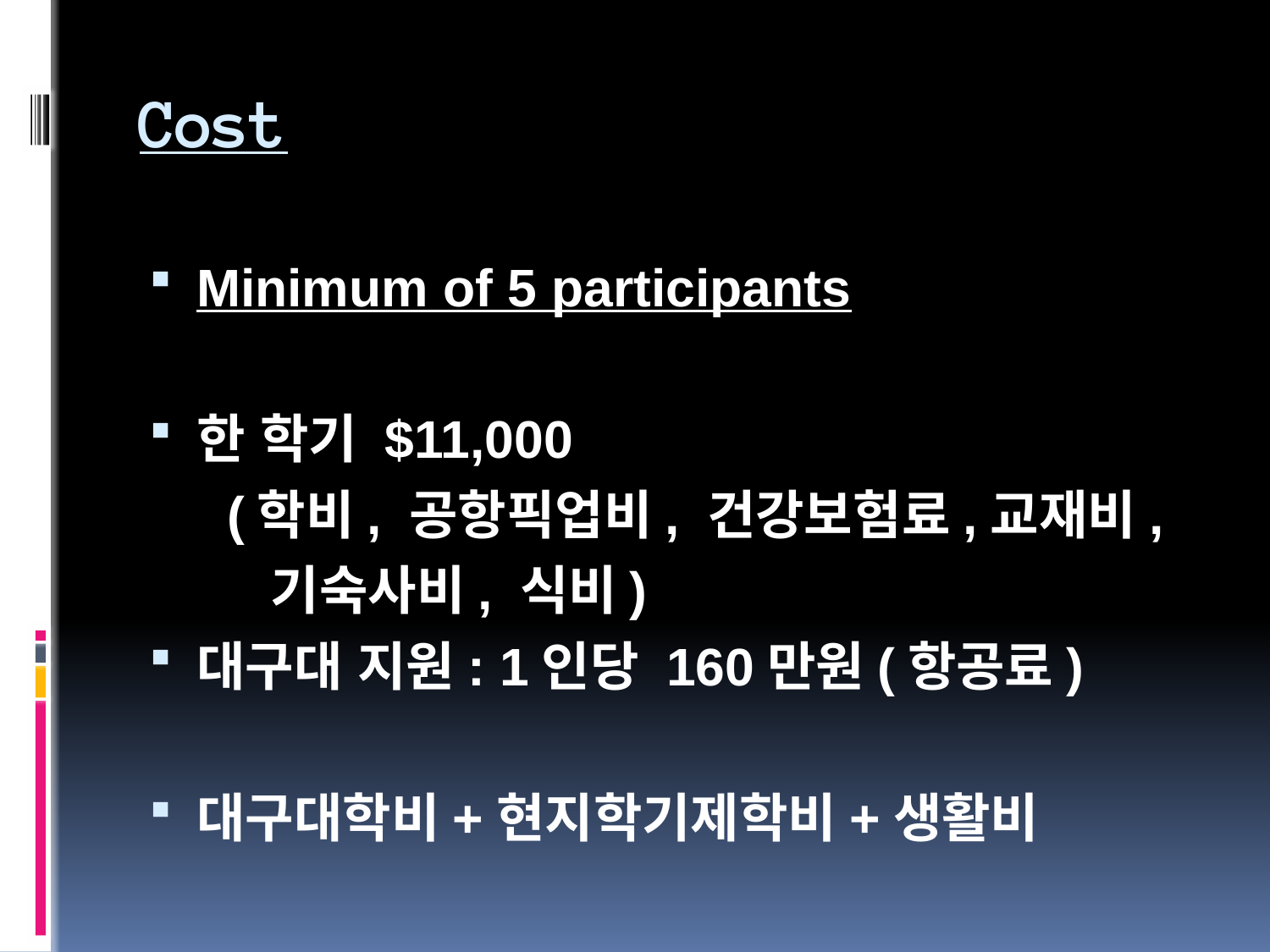

# Cost
Minimum of 5 participants

한 학기 $11,000
      (학비, 공항픽업비, 건강보험료,교재비,
        기숙사비, 식비)
대구대 지원: 1인당 160만원(항공료)

대구대학비+현지학기제학비+생활비